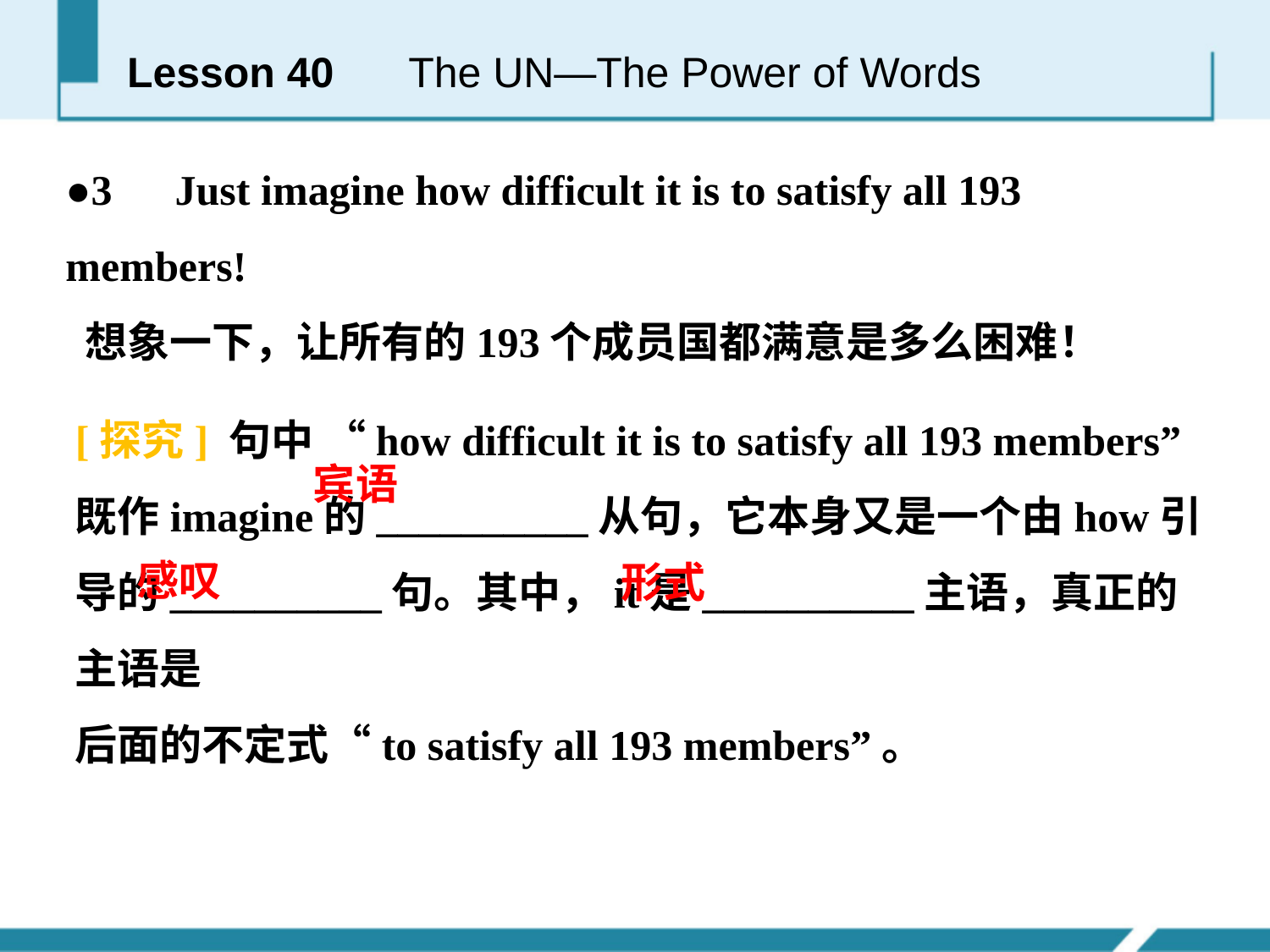

Lesson 40 　The UN—The Power of Words
●3　Just imagine how difficult it is to satisfy all 193 members!
 想象一下，让所有的193个成员国都满意是多么困难！
[探究] 句中 “how difficult it is to satisfy all 193 members” 既作imagine的__________从句，它本身又是一个由how引导的__________句。其中，it是__________主语，真正的主语是
后面的不定式“to satisfy all 193 members”。

宾语
感叹
　　形式